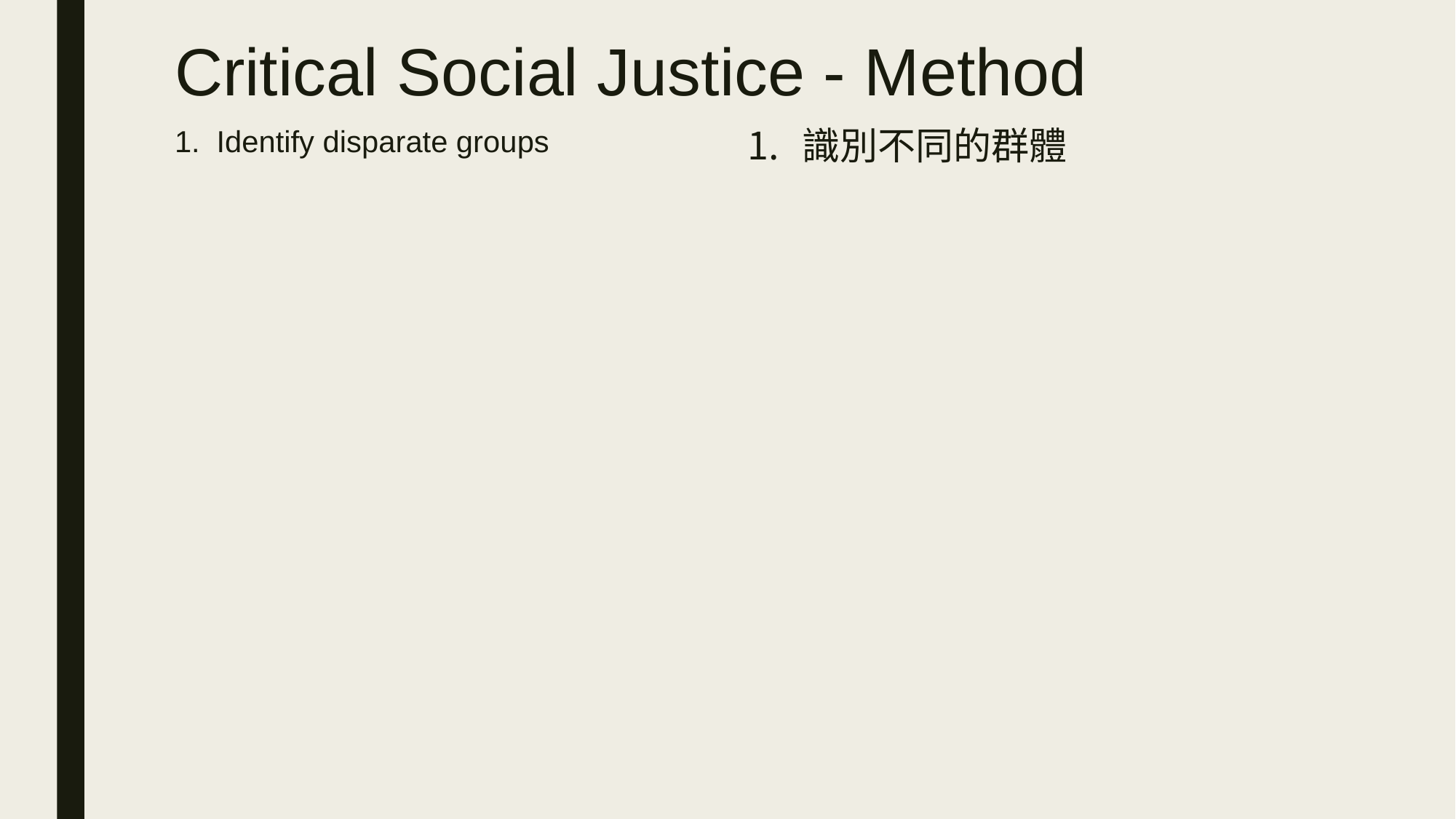

# Critical Social Justice - Method
1.  Identify disparate groups
識別不同的群體